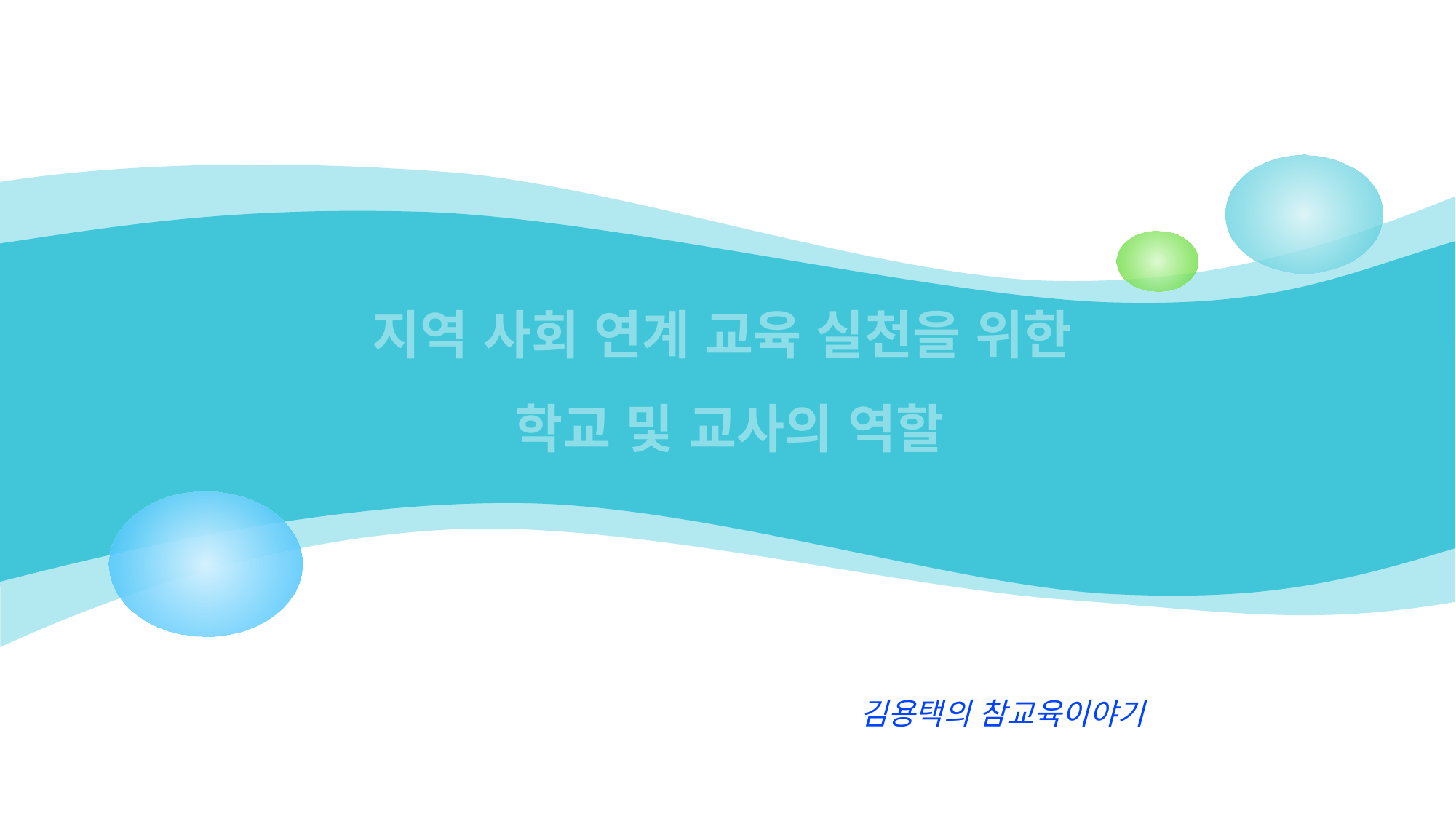

# 지역 사회 연계 교육 실천을 위한 학교 및 교사의 역할

김용택의 참교육이야기